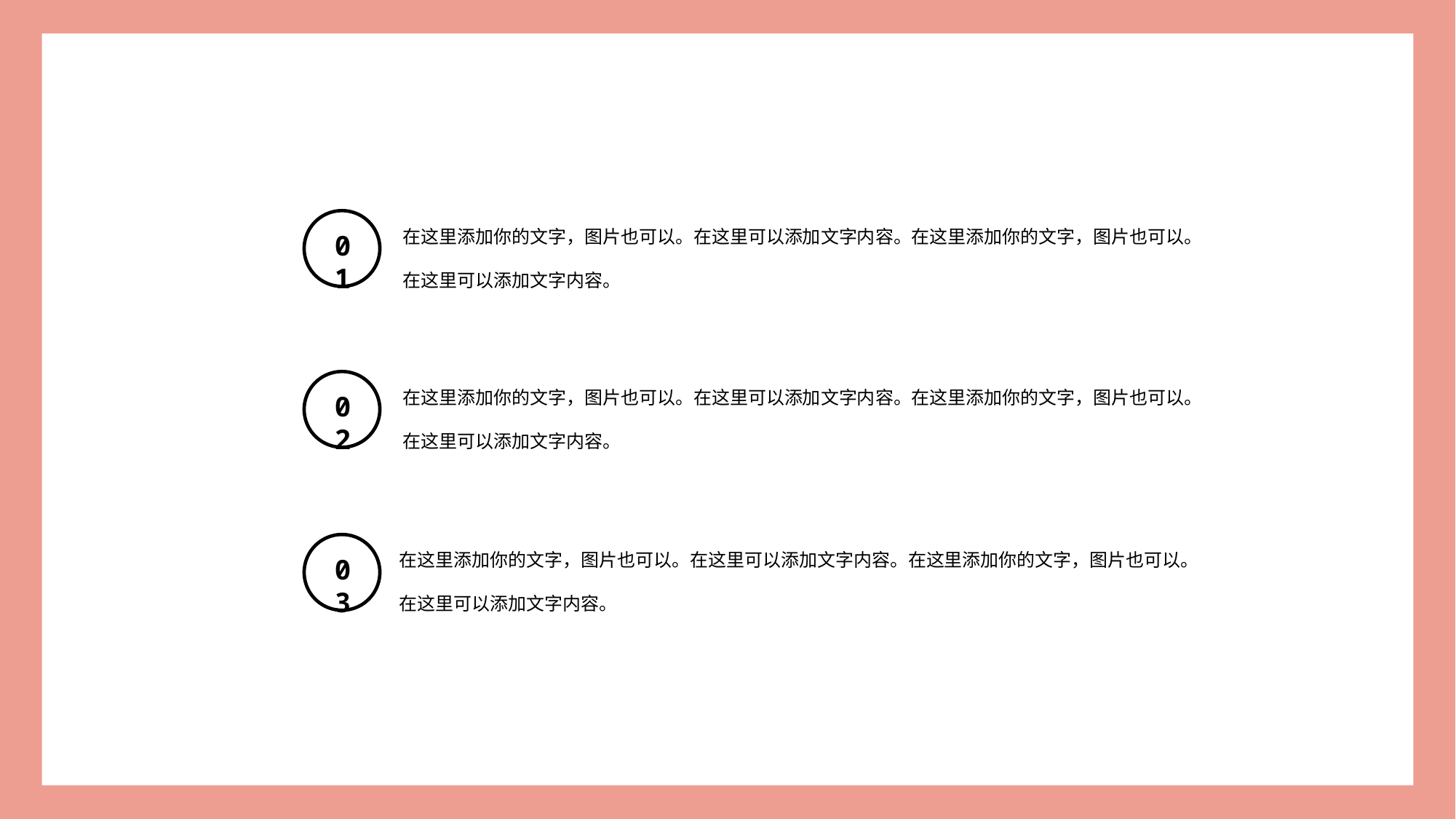

在这里添加你的文字，图片也可以。在这里可以添加文字内容。在这里添加你的文字，图片也可以。在这里可以添加文字内容。

0 1
在这里添加你的文字，图片也可以。在这里可以添加文字内容。在这里添加你的文字，图片也可以。在这里可以添加文字内容。

0 2
在这里添加你的文字，图片也可以。在这里可以添加文字内容。在这里添加你的文字，图片也可以。在这里可以添加文字内容。

0 3